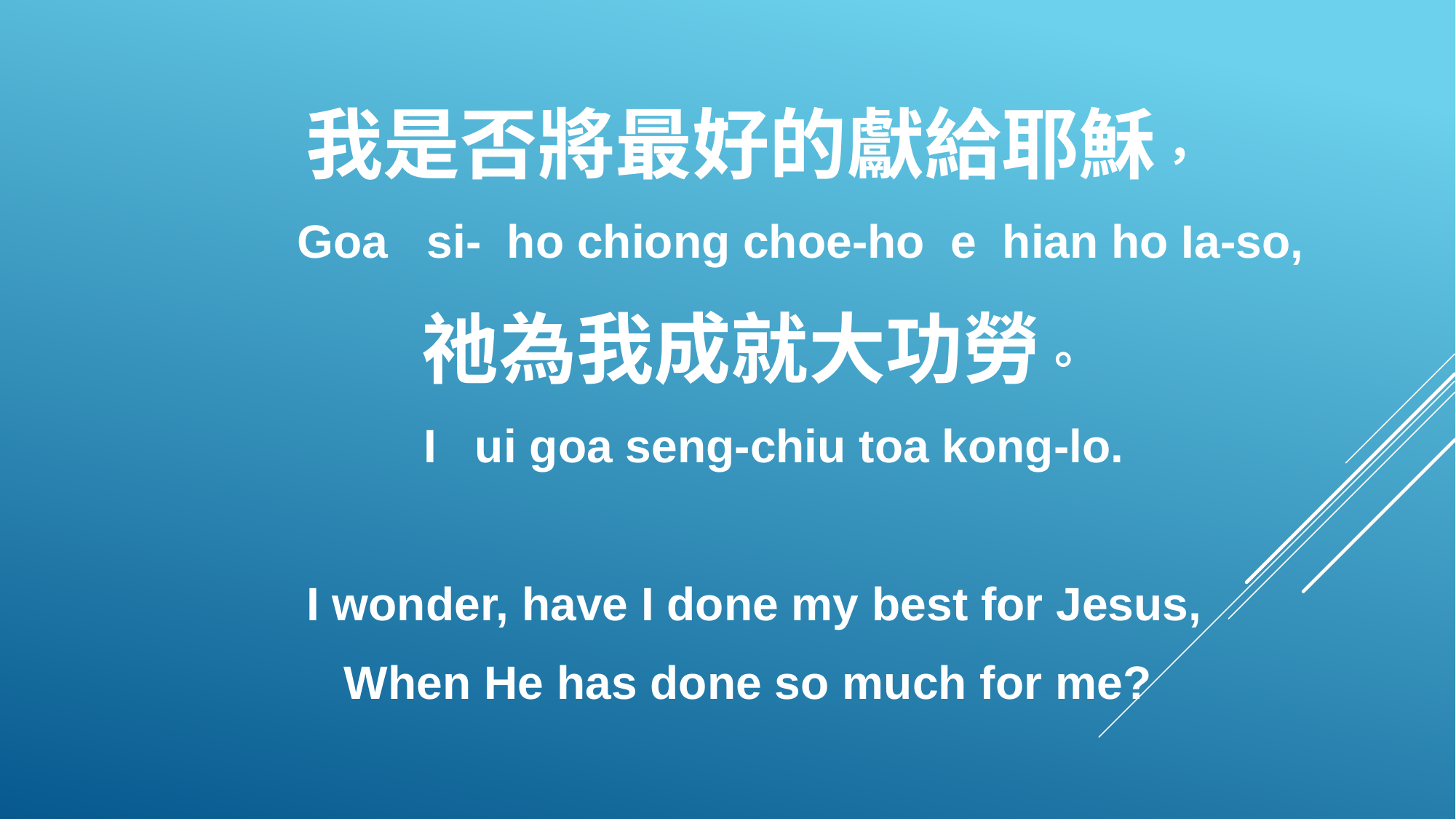

我是否將最好的獻給耶穌，
         Goa   si-  ho chiong choe-ho  e  hian ho Ia-so,
祂為我成就大功勞。
   I   ui goa seng-chiu toa kong-lo.

I wonder, have I done my best for Jesus,
When He has done so much for me?